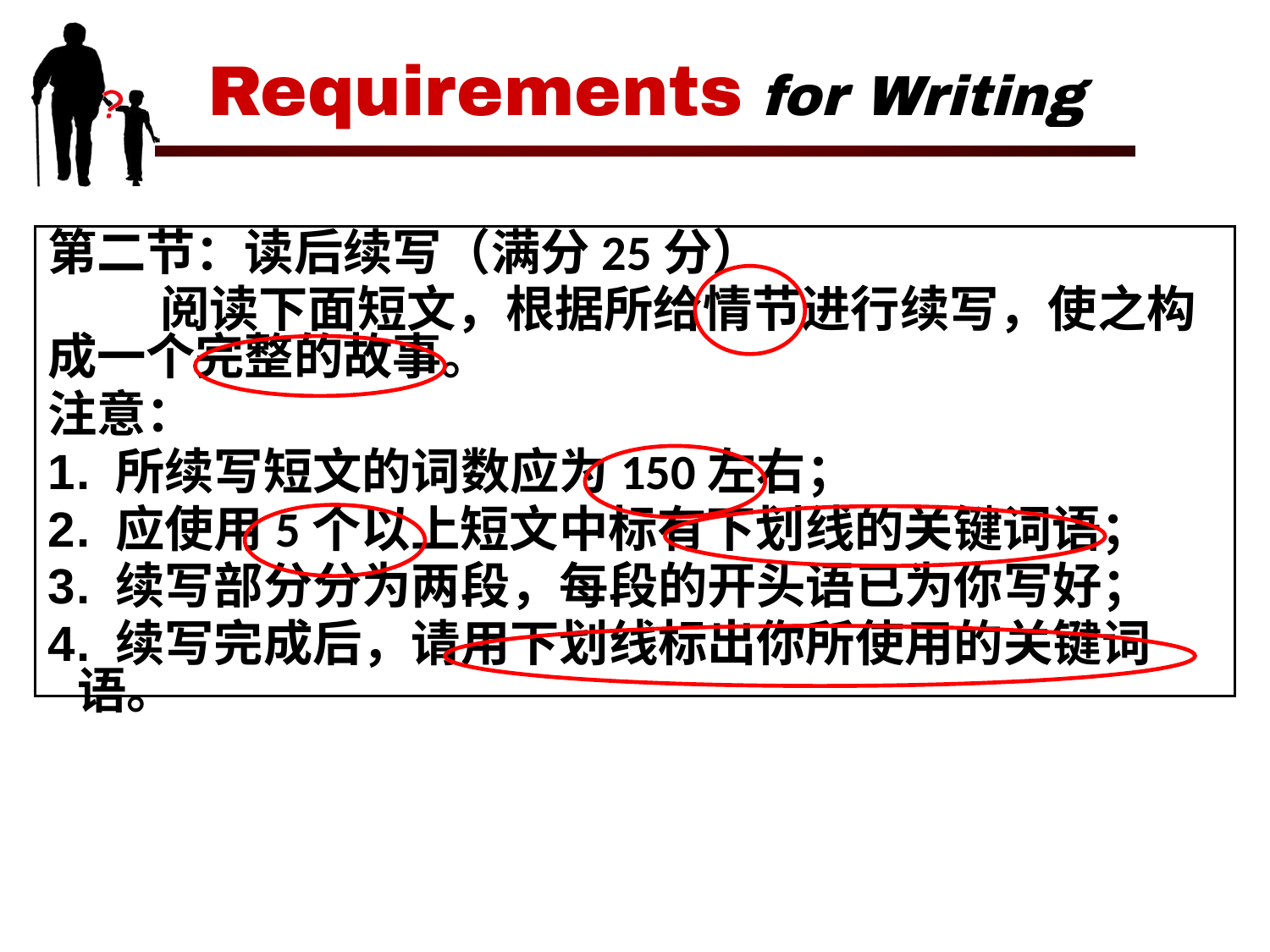

Requirements for Writing
第二节：读后续写（满分25分）
         阅读下面短文，根据所给情节进行续写，使之构成一个完整的故事。
注意：
 所续写短文的词数应为150左右；
 应使用5个以上短文中标有下划线的关键词语；
 续写部分分为两段，每段的开头语已为你写好；
 续写完成后，请用下划线标出你所使用的关键词语。